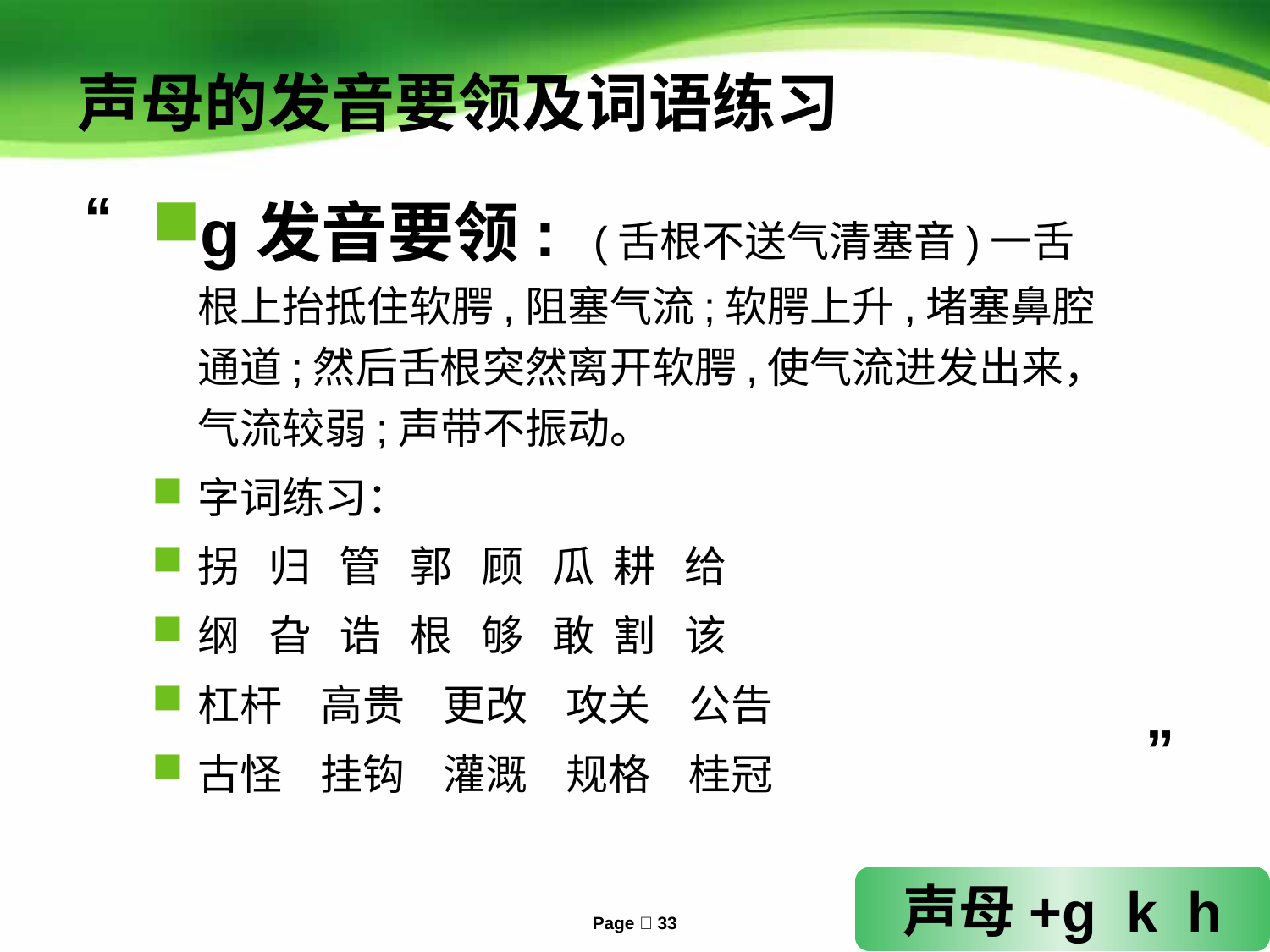

# 声母的发音要领及词语练习
“
g发音要领:  (舌根不送气清塞音)一舌根上抬抵住软腭,阻塞气流;软腭上升,堵塞鼻腔通道;然后舌根突然离开软腭,使气流进发出来，气流较弱;声带不振动。
字词练习：
拐   归   管   郭   顾   瓜  耕   给
纲   旮   诰   根   够   敢  割   该
杠杆    高贵    更改    攻关    公告
古怪    挂钩    灌溉    规格    桂冠
”
声母+g k h